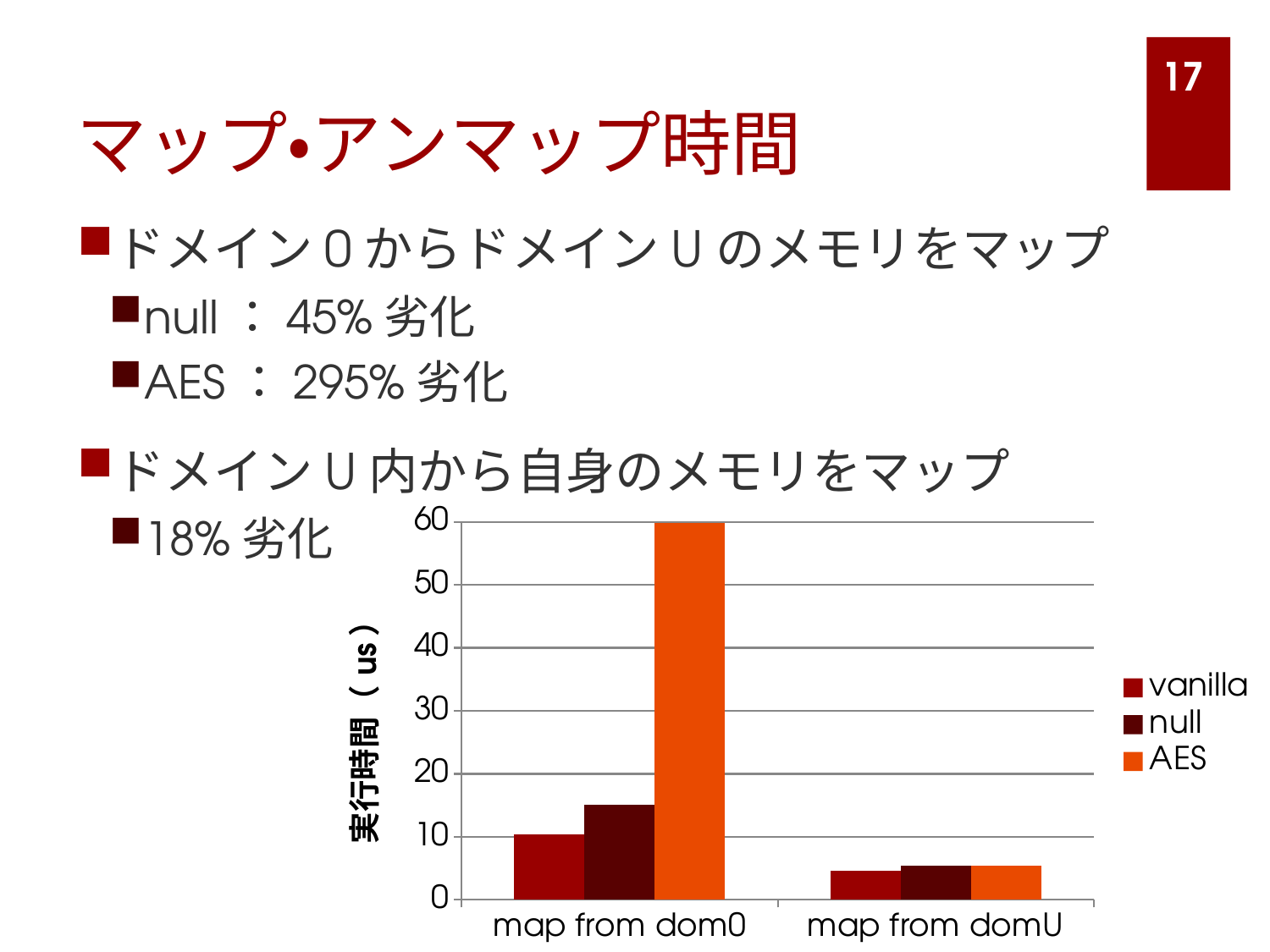

# マップ・アンマップ時間
17
ドメイン0からドメインUのメモリをマップ
null：45%劣化
AES：295%劣化
ドメインU内から自身のメモリをマップ
18%劣化

### Chart

| Category | vanilla | null | AES |
|---|---|---|---|
| map from dom0 | 10.41798 | 15.142669 | 59.85710099999999 |
| map from domU | 4.568794 | 5.461921 | 5.4334230000000066 |